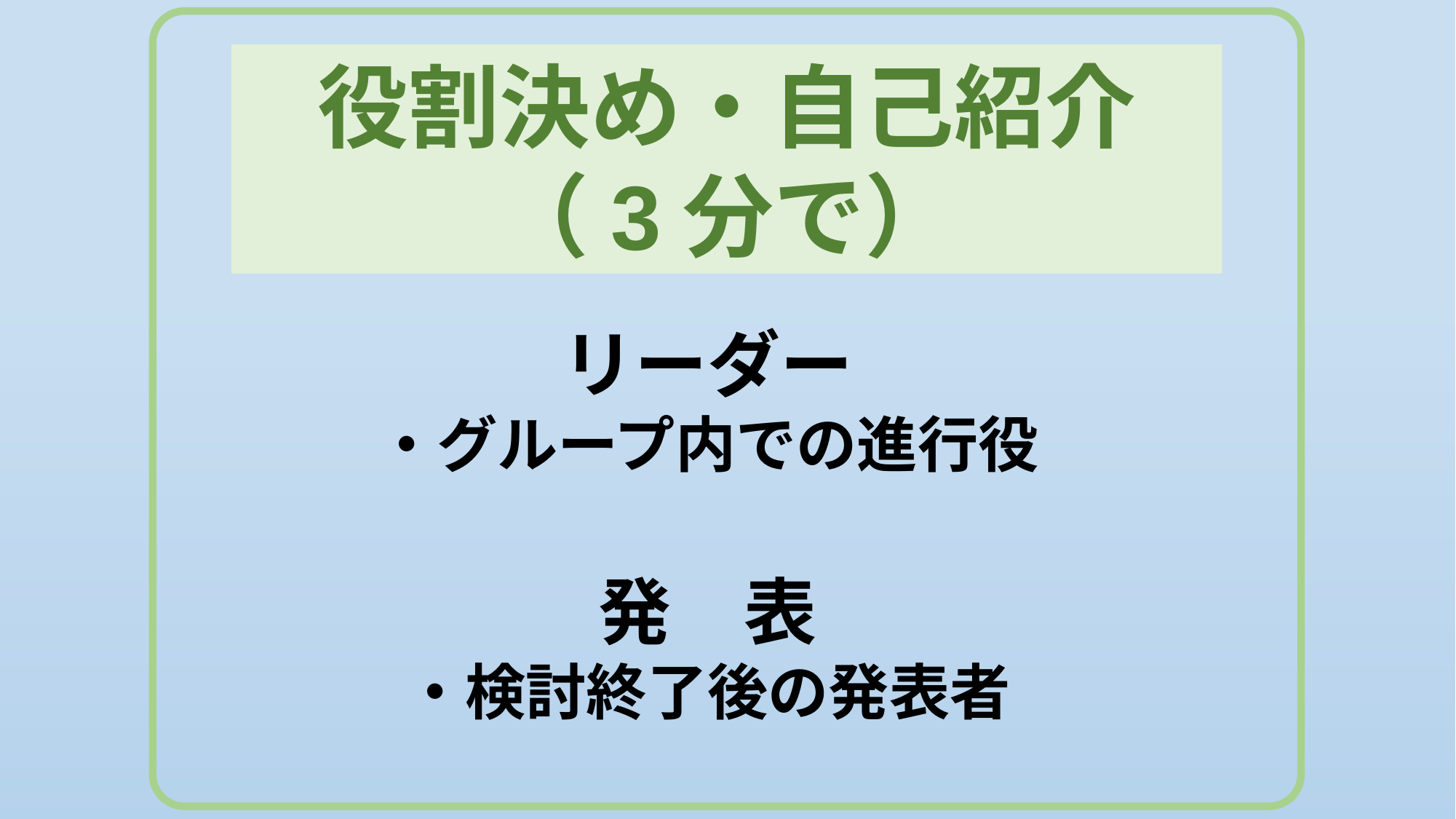

役割決め・自己紹介
（3分で）
リーダー
・グループ内での進行役

発　表
・検討終了後の発表者